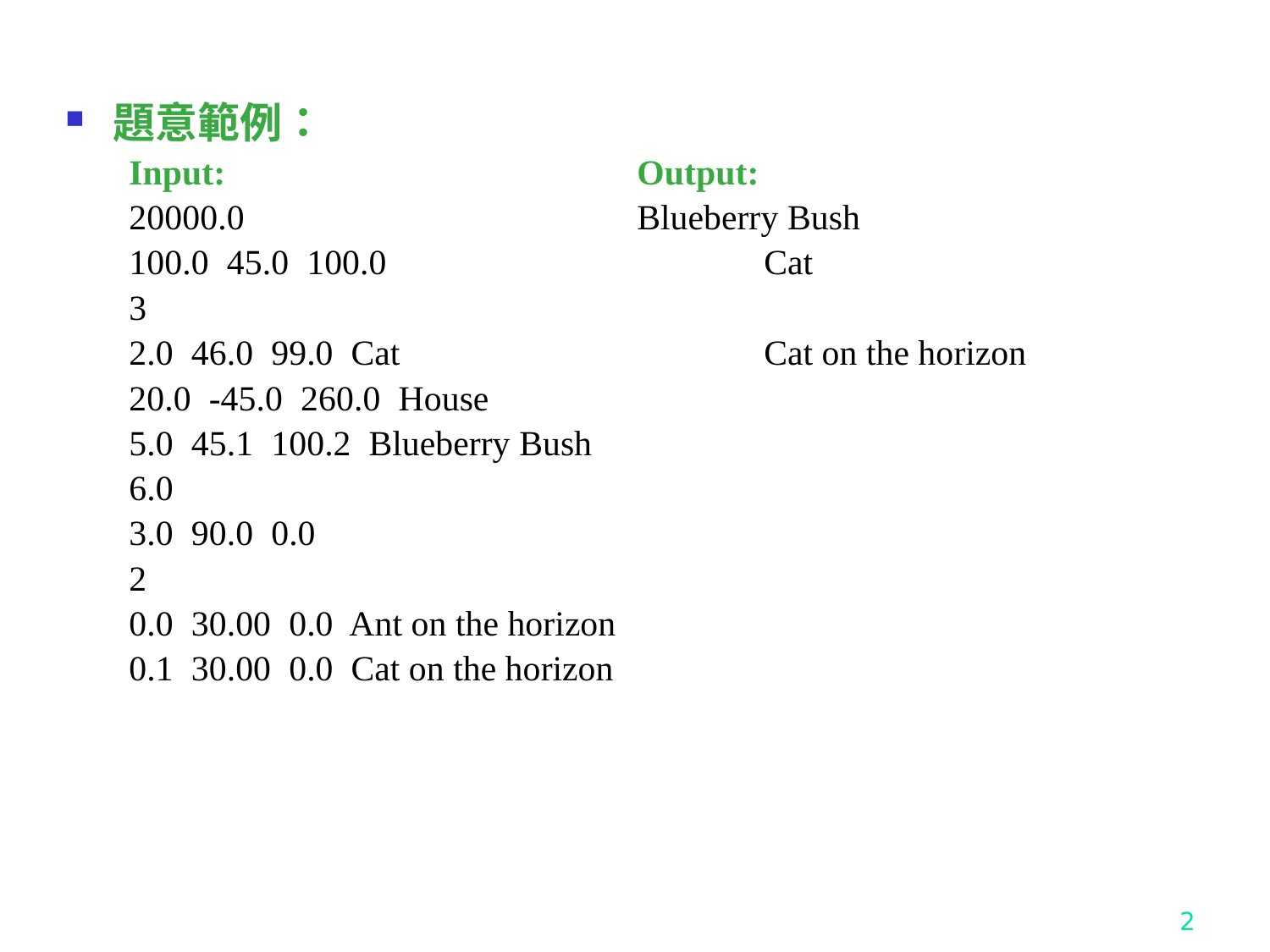

題意範例：
Input:				Output:
20000.0				Blueberry Bush
100.0  45.0  100.0			Cat
3
2.0  46.0  99.0  Cat		    	Cat on the horizon
20.0  -45.0  260.0  House
5.0  45.1  100.2  Blueberry Bush
6.0
3.0  90.0  0.0
2
0.0  30.00  0.0  Ant on the horizon
0.1  30.00  0.0  Cat on the horizon
2